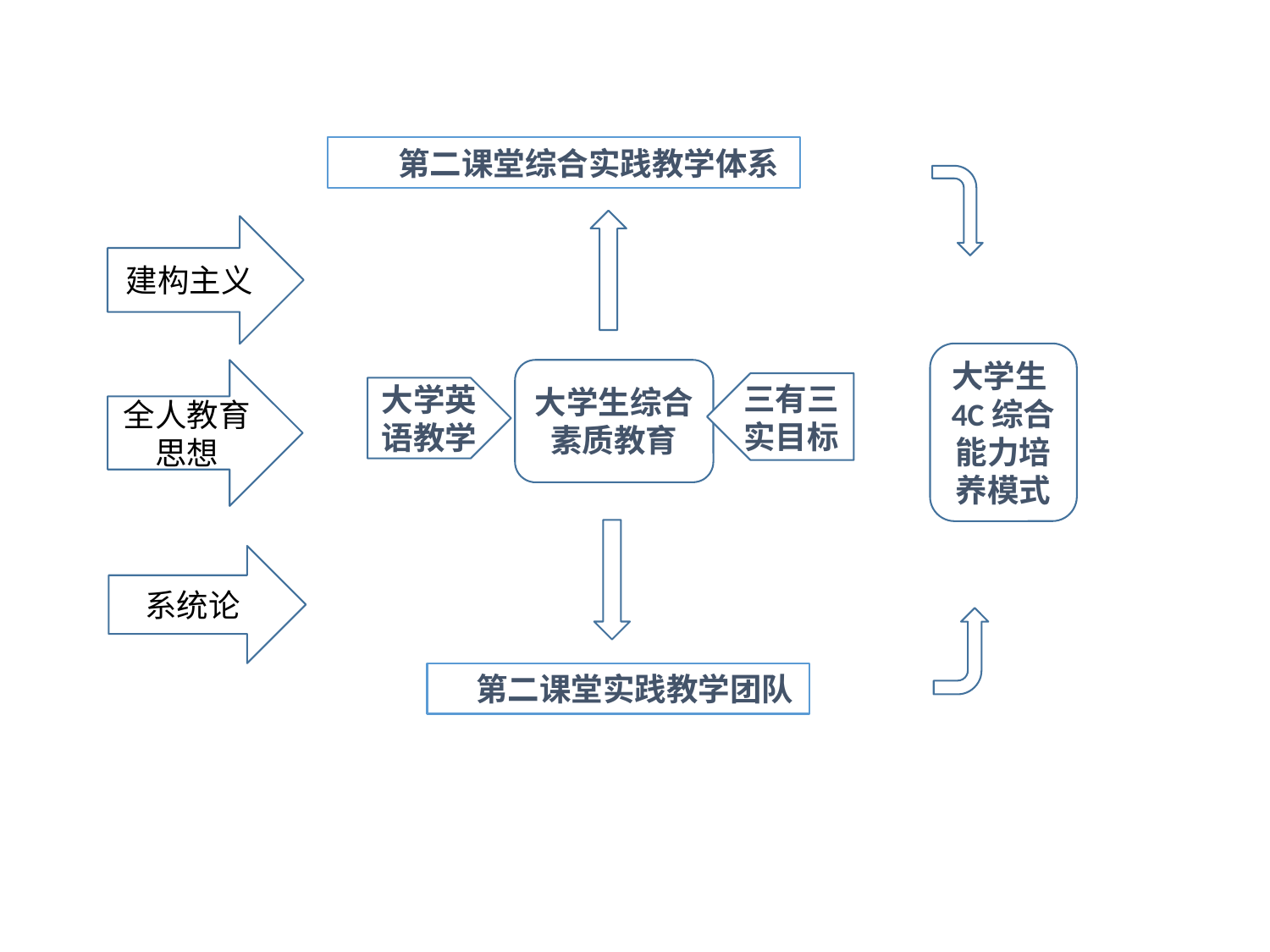

第二课堂综合实践教学体系

建构主义
大学生4C综合能力培养模式
全人教育思想
大学生综合
素质教育
三有三实目标
大学英语教学

系统论

    第二课堂实践教学团队